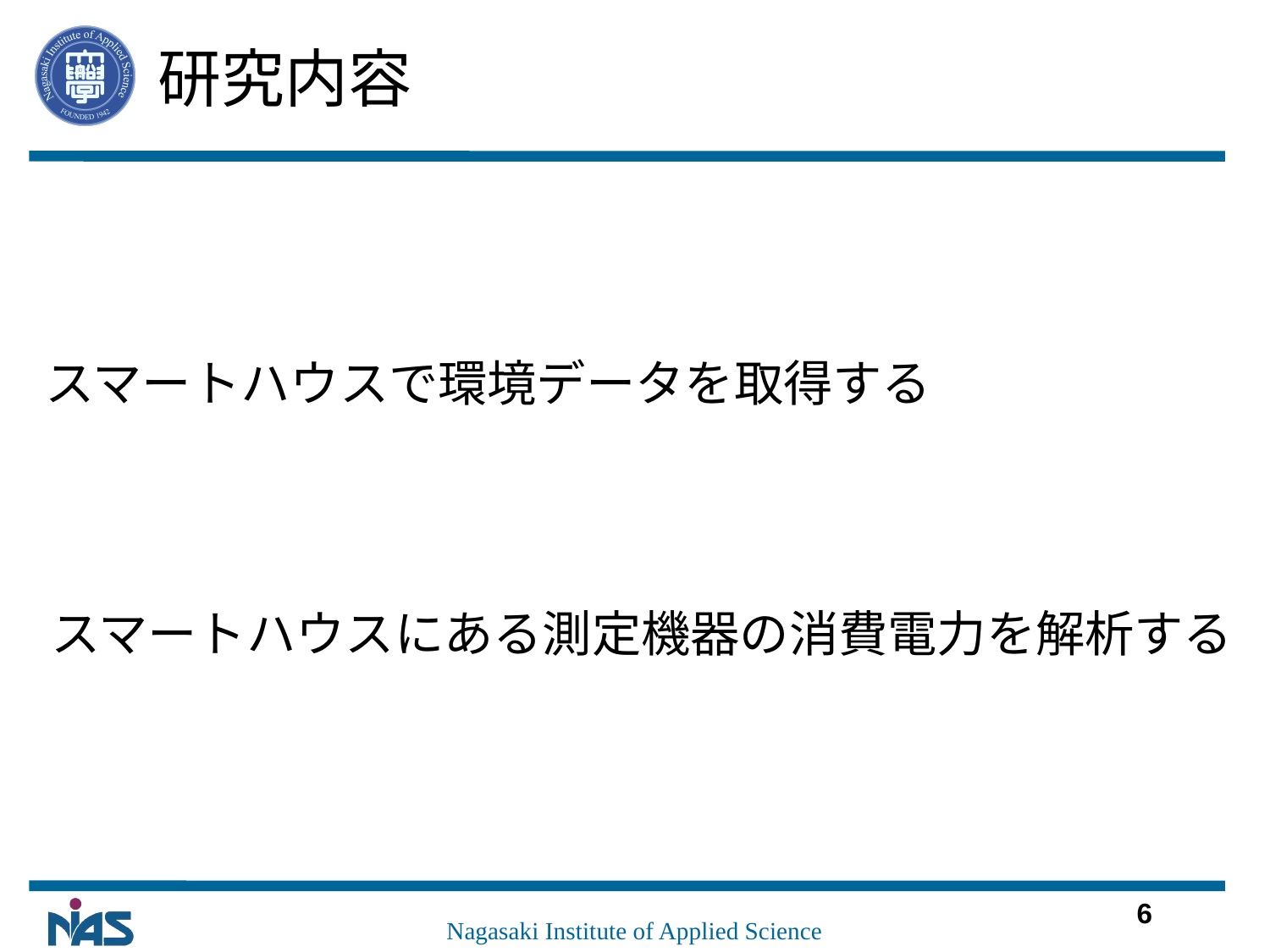

# 研究内容

スマートハウスで環境データを取得する
スマートハウスにある測定機器の消費電力を解析する